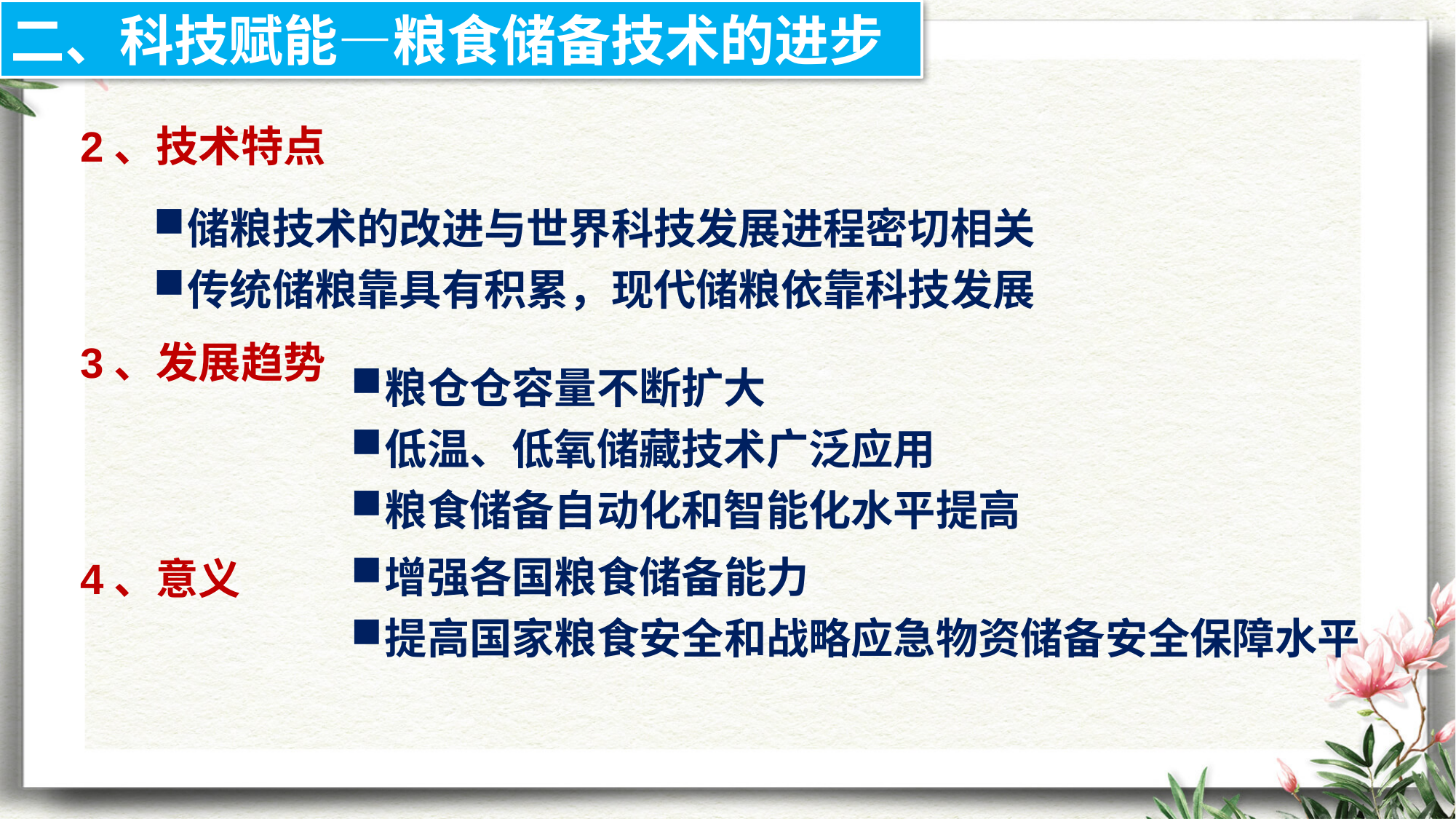

二、科技赋能—粮食储备技术的进步
2、技术特点
储粮技术的改进与世界科技发展进程密切相关
传统储粮靠具有积累，现代储粮依靠科技发展
3、发展趋势
粮仓仓容量不断扩大
低温、低氧储藏技术广泛应用
粮食储备自动化和智能化水平提高
增强各国粮食储备能力
提高国家粮食安全和战略应急物资储备安全保障水平
4、意义